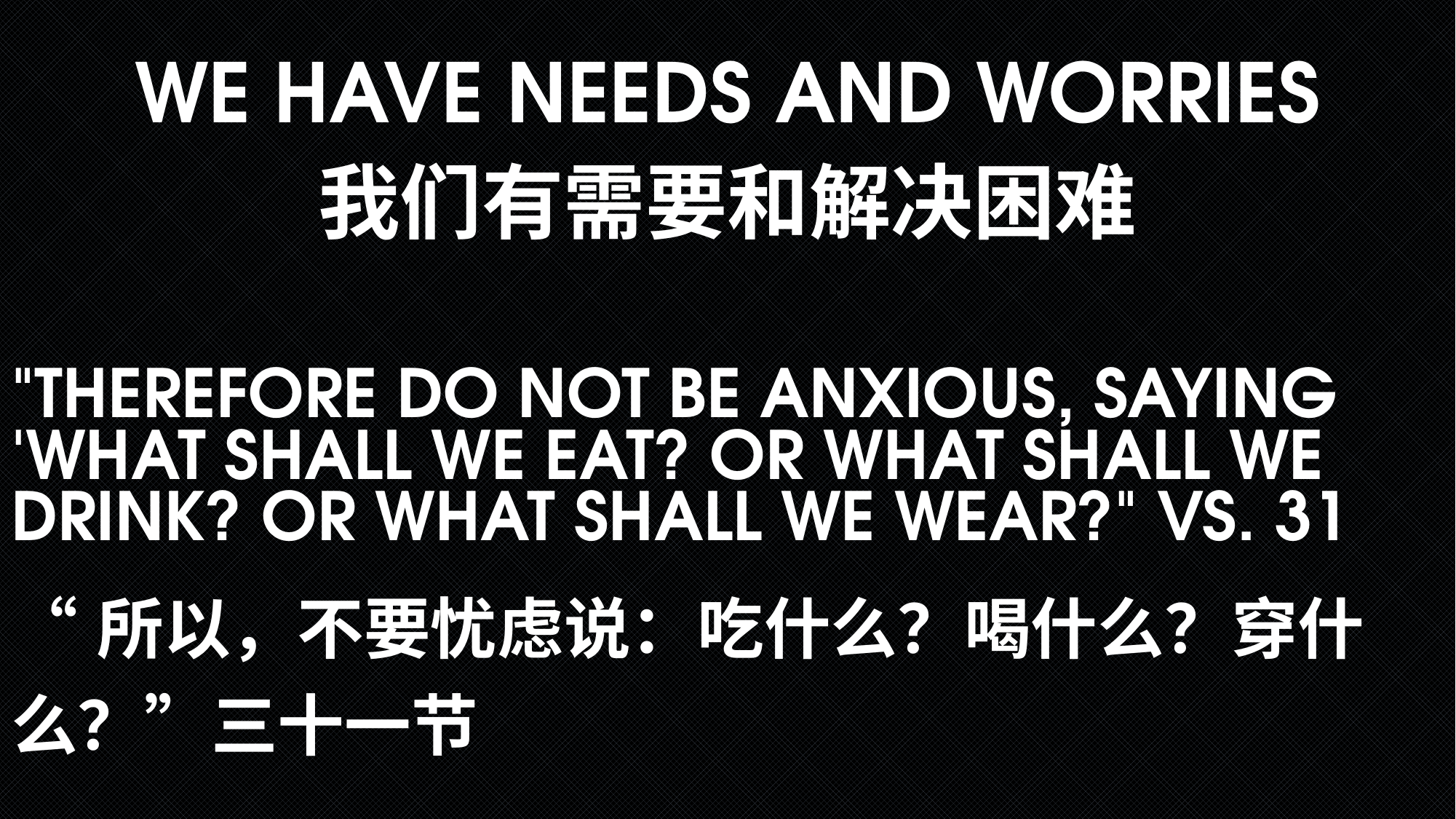

We have needs and worries
我们有需要和解决困难
"Therefore do not be anxious, saying 'what shall we eat? Or what shall we drink? Or what shall we wear?" vs. 31
“所以，不要忧虑说：吃什么？喝什么？穿什么？”三十一节